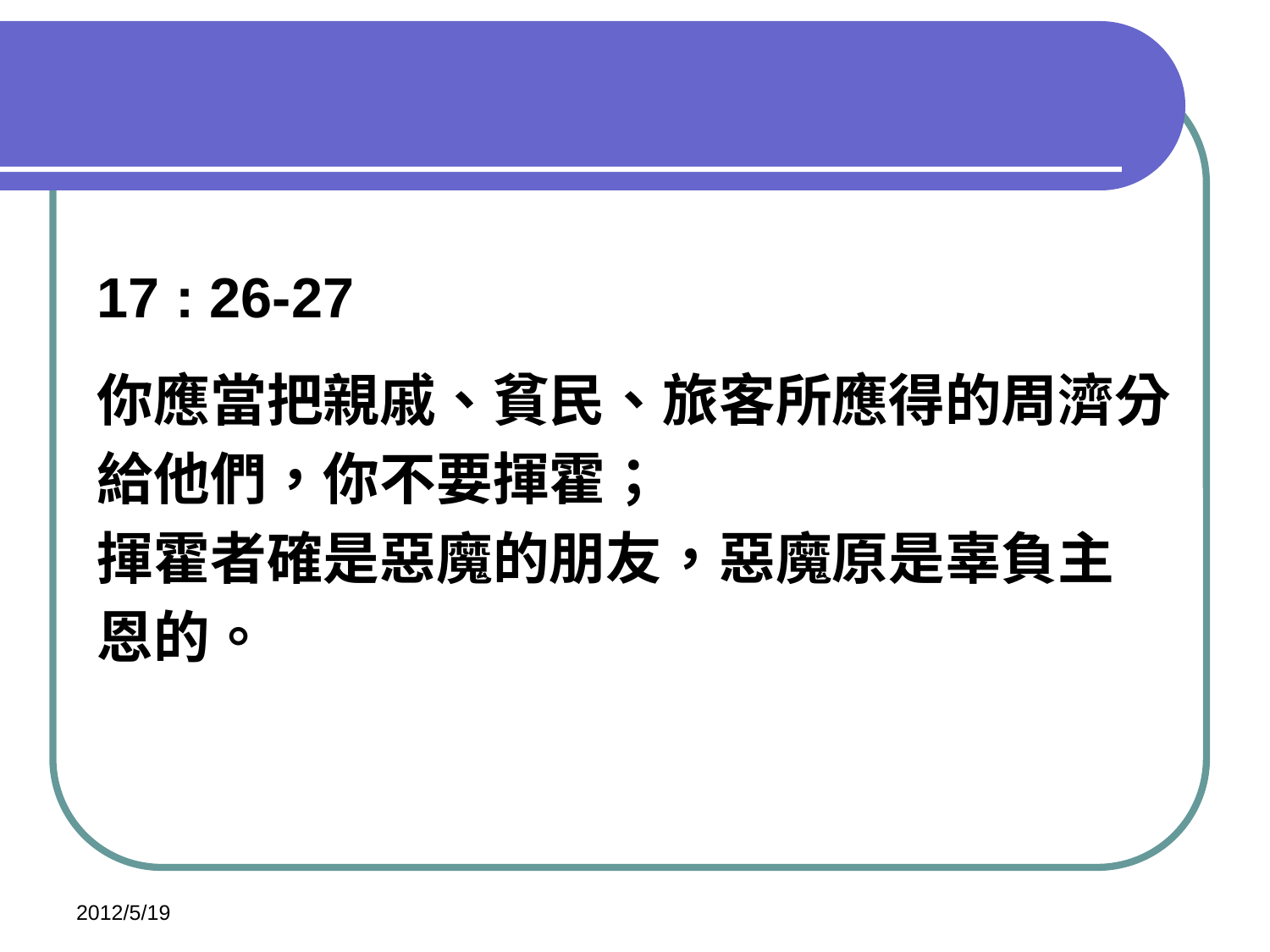

#

17 : 26-27

你應當把親戚、貧民、旅客所應得的周濟分
給他們，你不要揮霍；
揮霍者確是惡魔的朋友，惡魔原是辜負主
恩的。
2012/5/19